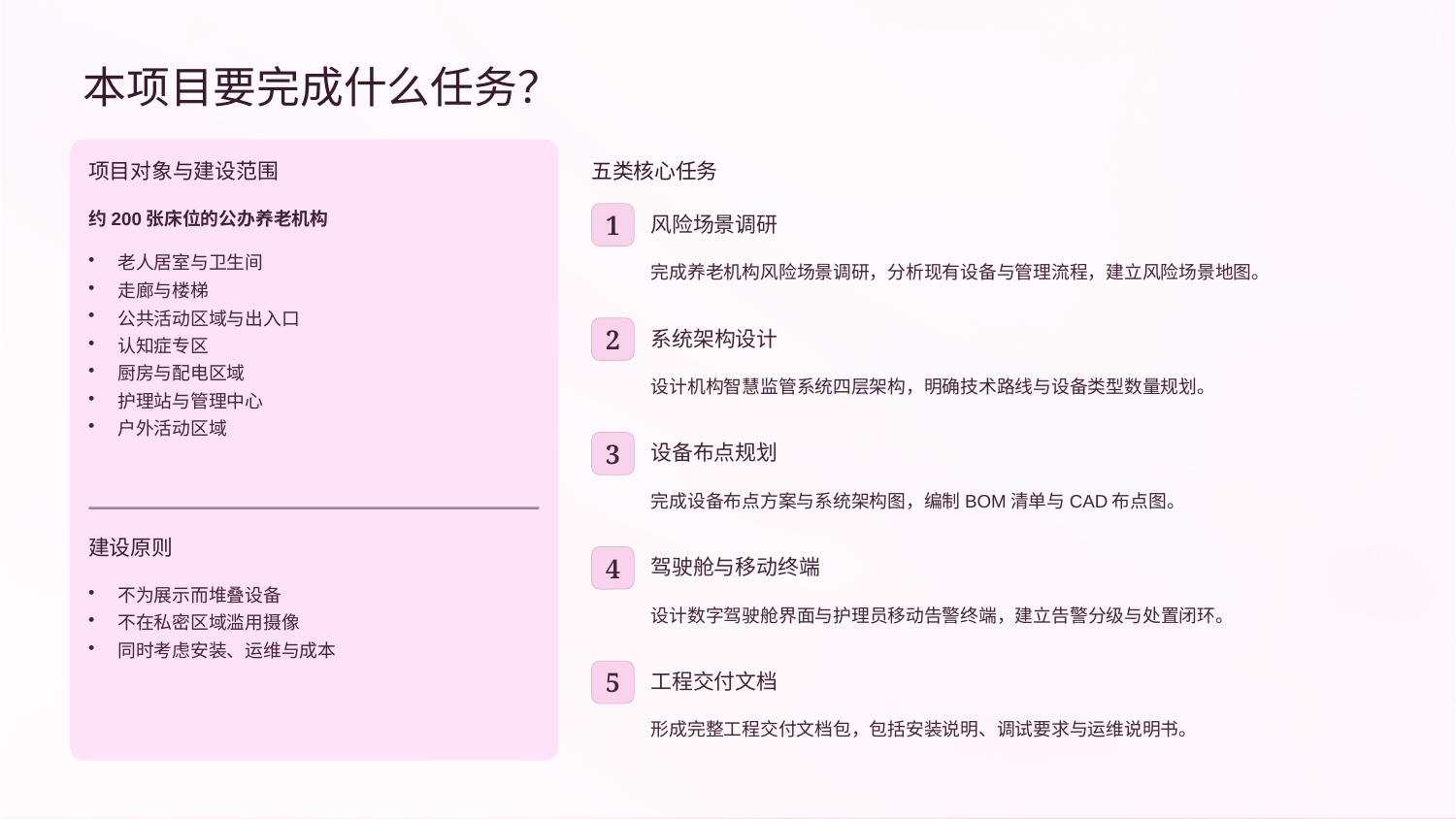

本项目要完成什么任务？

项目对象与建设范围
五类核心任务
约200张床位的公办养老机构

1
风险场景调研
老人居室与卫生间
走廊与楼梯
公共活动区域与出入口
认知症专区
厨房与配电区域
护理站与管理中心
户外活动区域
完成养老机构风险场景调研，分析现有设备与管理流程，建立风险场景地图。

2
系统架构设计
设计机构智慧监管系统四层架构，明确技术路线与设备类型数量规划。

3
设备布点规划
完成设备布点方案与系统架构图，编制BOM清单与CAD布点图。

建设原则

4
驾驶舱与移动终端
不为展示而堆叠设备
不在私密区域滥用摄像
同时考虑安装、运维与成本
设计数字驾驶舱界面与护理员移动告警终端，建立告警分级与处置闭环。

5
工程交付文档
形成完整工程交付文档包，包括安装说明、调试要求与运维说明书。